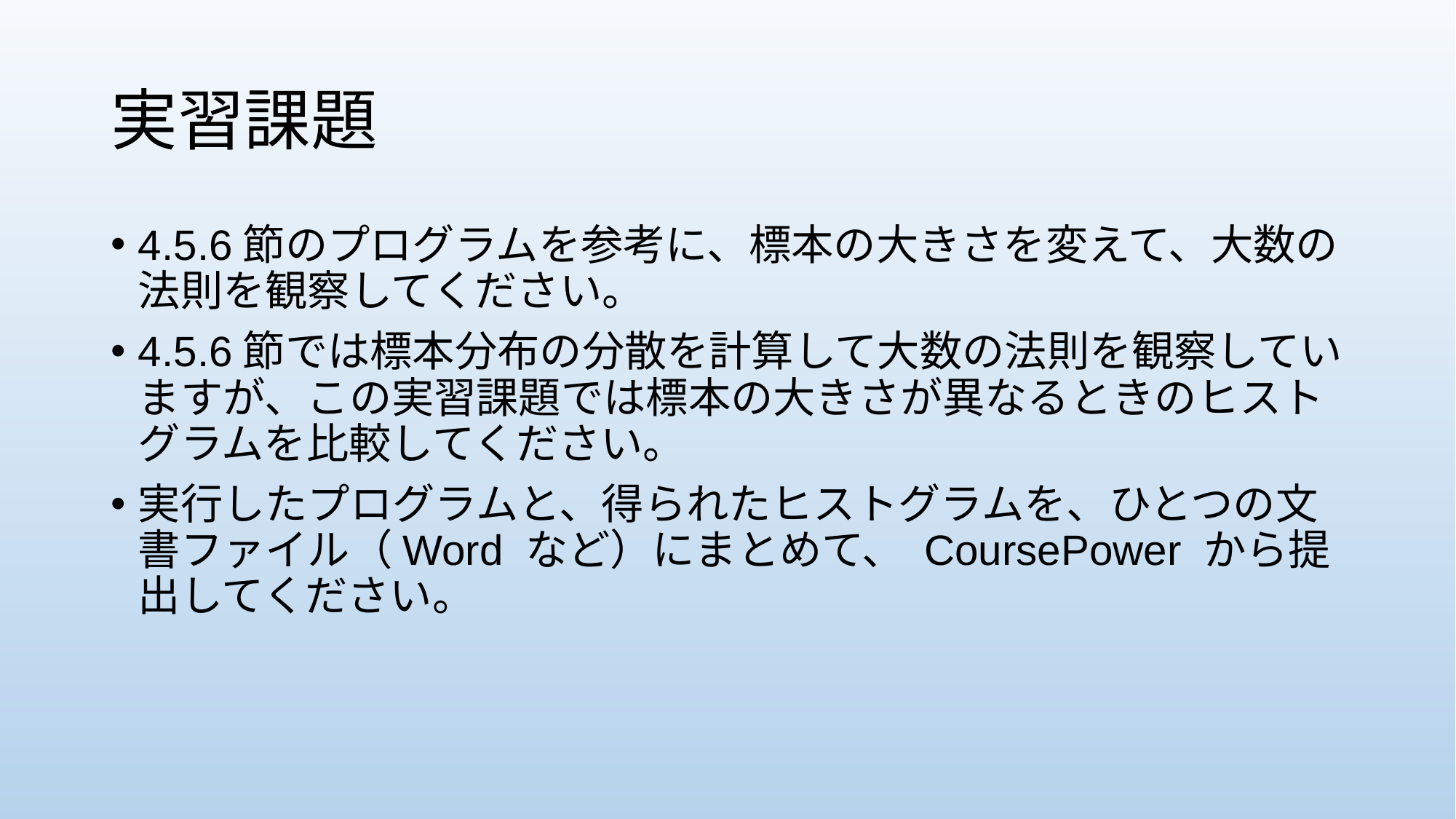

# 実習課題
4.5.6節のプログラムを参考に、標本の大きさを変えて、大数の法則を観察してください。
4.5.6節では標本分布の分散を計算して大数の法則を観察していますが、この実習課題では標本の大きさが異なるときのヒストグラムを比較してください。
実行したプログラムと、得られたヒストグラムを、ひとつの文書ファイル（Word など）にまとめて、 CoursePower から提出してください。